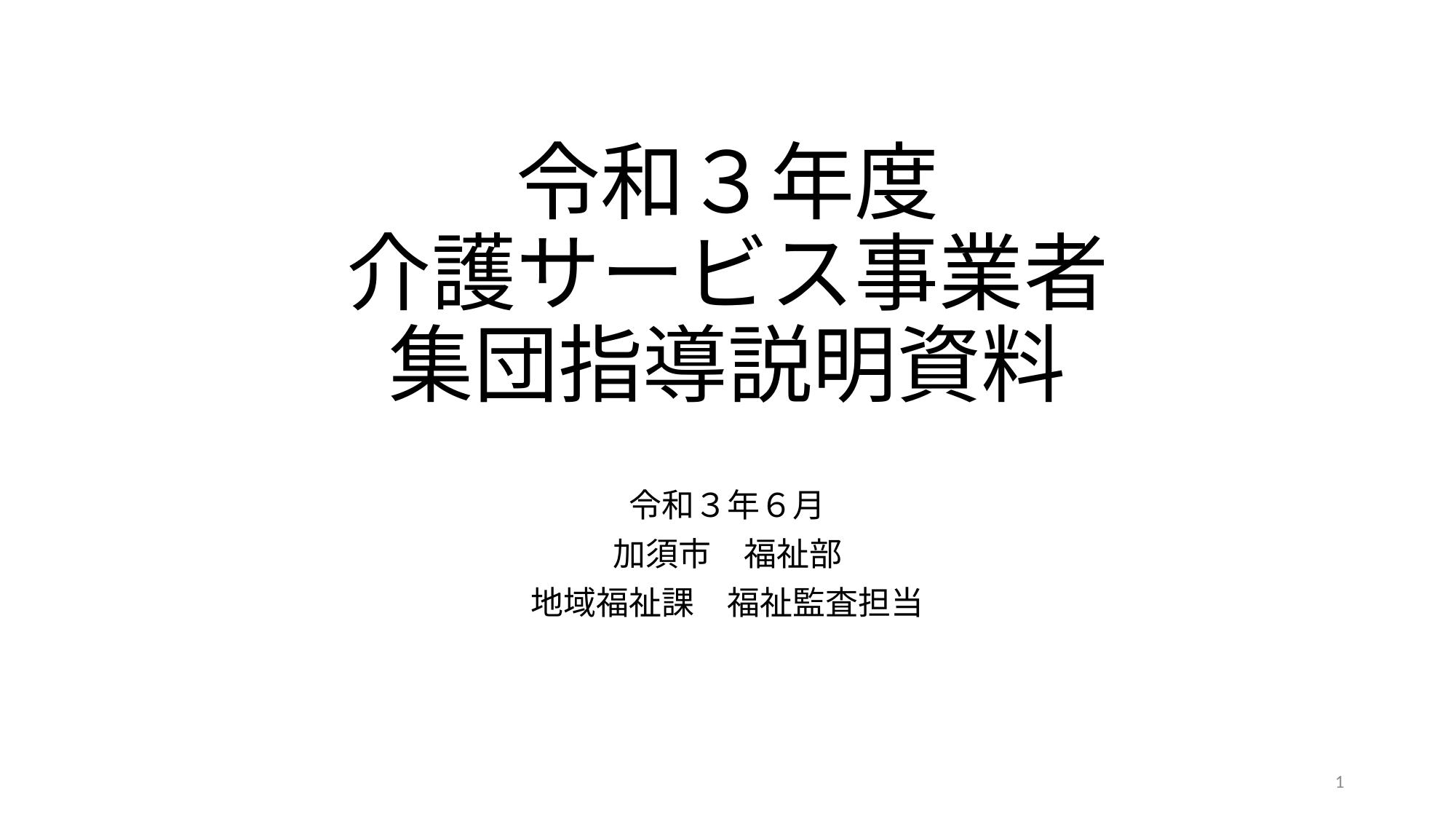

# 令和３年度 介護サービス事業者 集団指導説明資料

令和３年６月
加須市　福祉部
地域福祉課　福祉監査担当
1